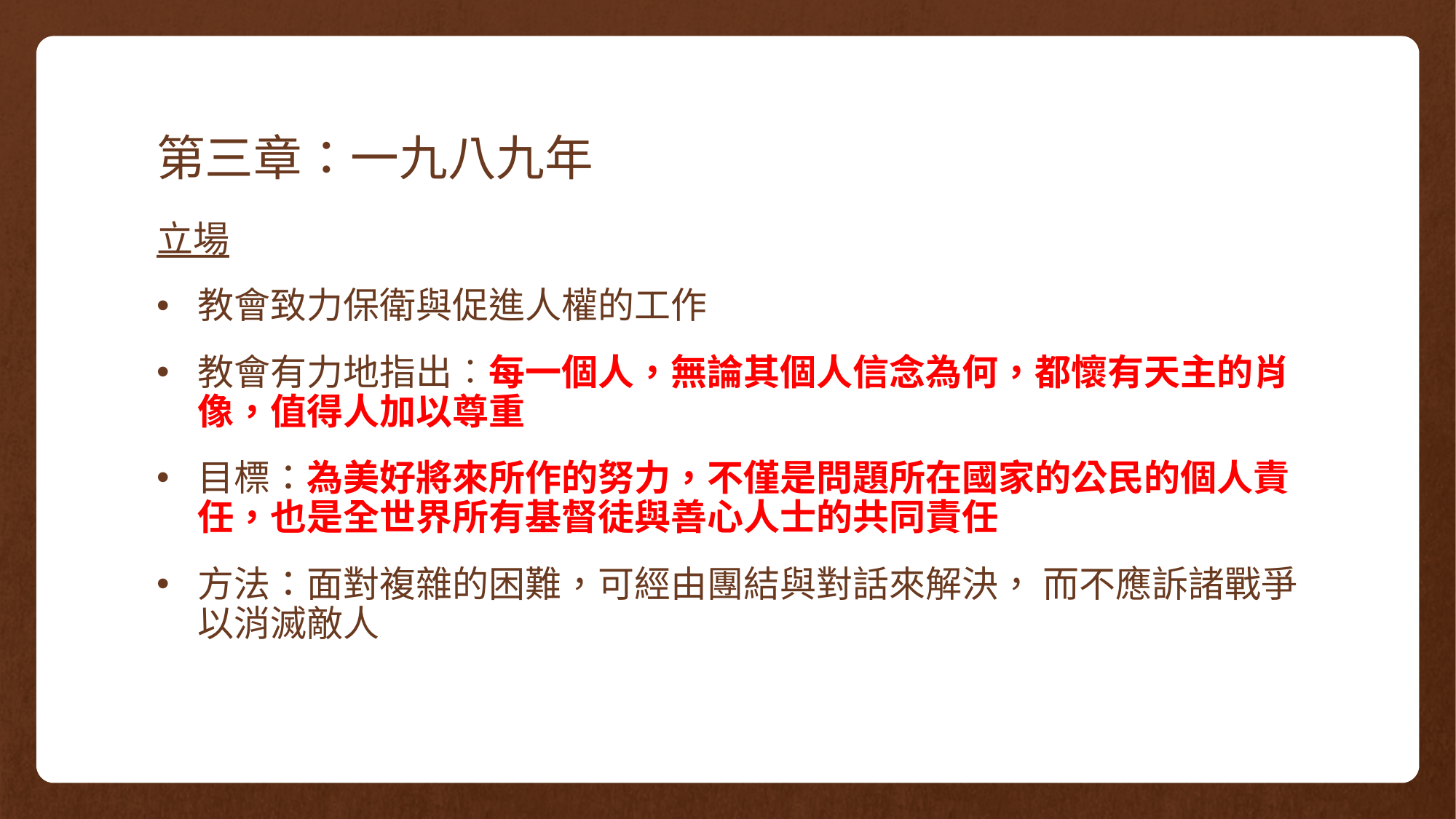

# 第三章：一九八九年
立場
教會致力保衛與促進人權的工作
教會有力地指出︰每一個人，無論其個人信念為何，都懷有天主的肖像，值得人加以尊重
目標：為美好將來所作的努力，不僅是問題所在國家的公民的個人責任，也是全世界所有基督徒與善心人士的共同責任
方法：面對複雜的困難，可經由團結與對話來解決， 而不應訴諸戰爭以消滅敵人